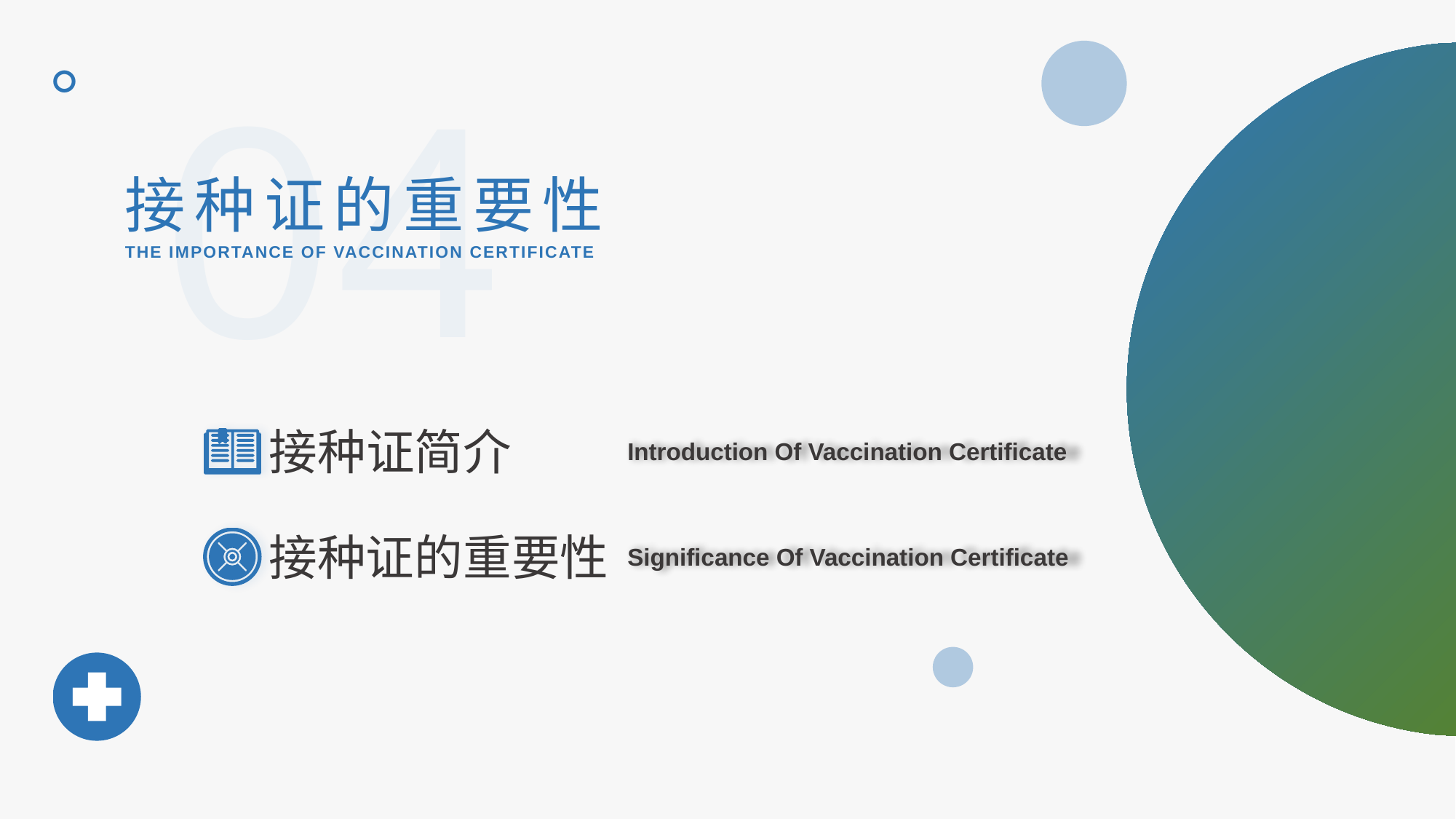

。
04

接种证的重要性
THE IMPORTANCE OF VACCINATION CERTIFICATE
接种证简介

Introduction Of Vaccination Certificate
接种证的重要性

Significance Of Vaccination Certificate